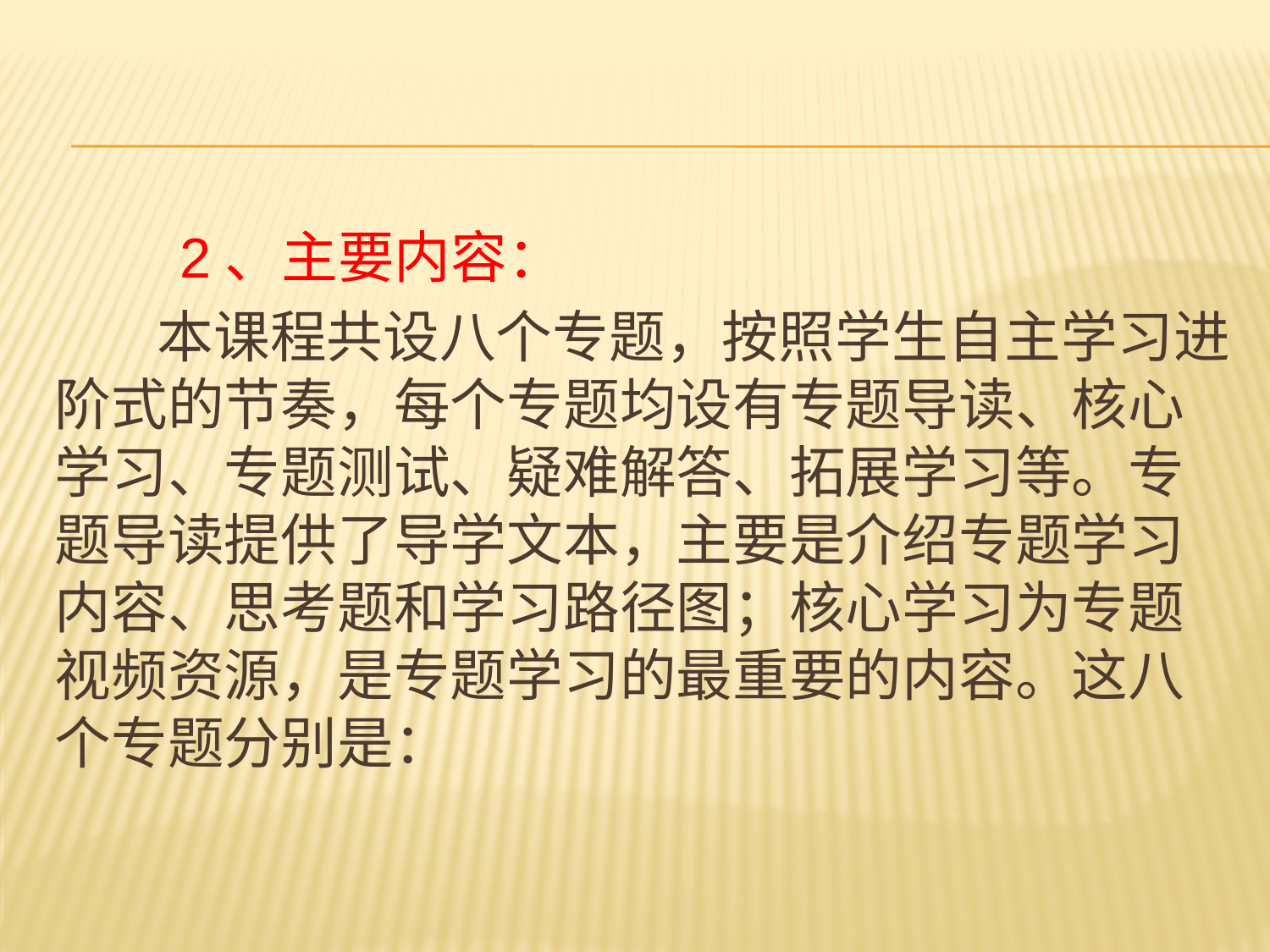

#
        2、主要内容：
       本课程共设八个专题，按照学生自主学习进阶式的节奏，每个专题均设有专题导读、核心学习、专题测试、疑难解答、拓展学习等。专题导读提供了导学文本，主要是介绍专题学习内容、思考题和学习路径图；核心学习为专题视频资源，是专题学习的最重要的内容。这八个专题分别是：